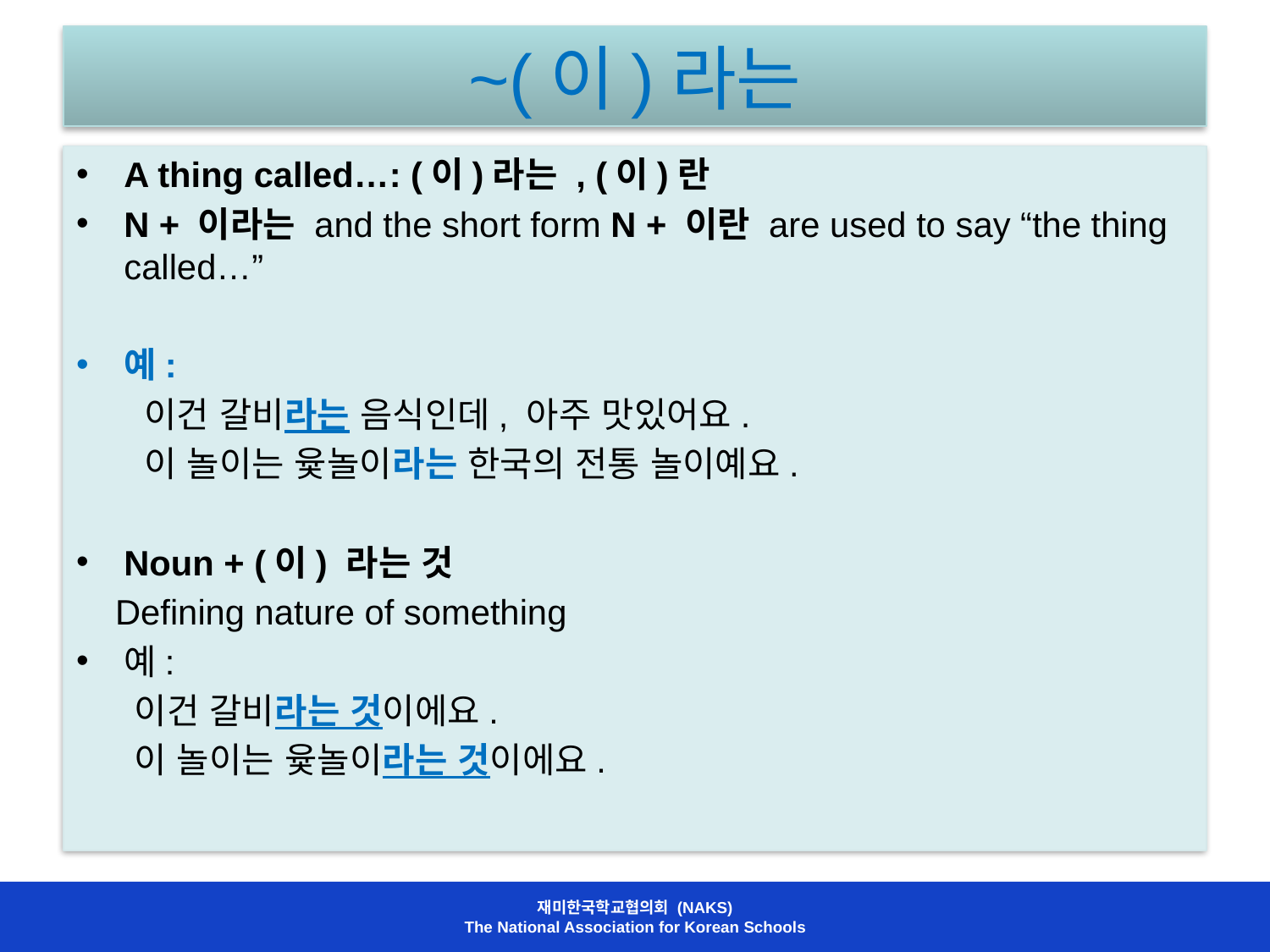

# ~(이)라는
A thing called…: (이)라는 , (이)란
N + 이라는 and the short form N + 이란 are used to say “the thing called…”

예:
      이건 갈비라는 음식인데, 아주 맛있어요.
      이 놀이는 윷놀이라는 한국의 전통 놀이예요.

Noun + (이) 라는 것
    Defining nature of something
예:
     이건 갈비라는 것이에요.
     이 놀이는 윷놀이라는 것이에요.

재미한국학교협의회 (NAKS)
The National Association for Korean Schools